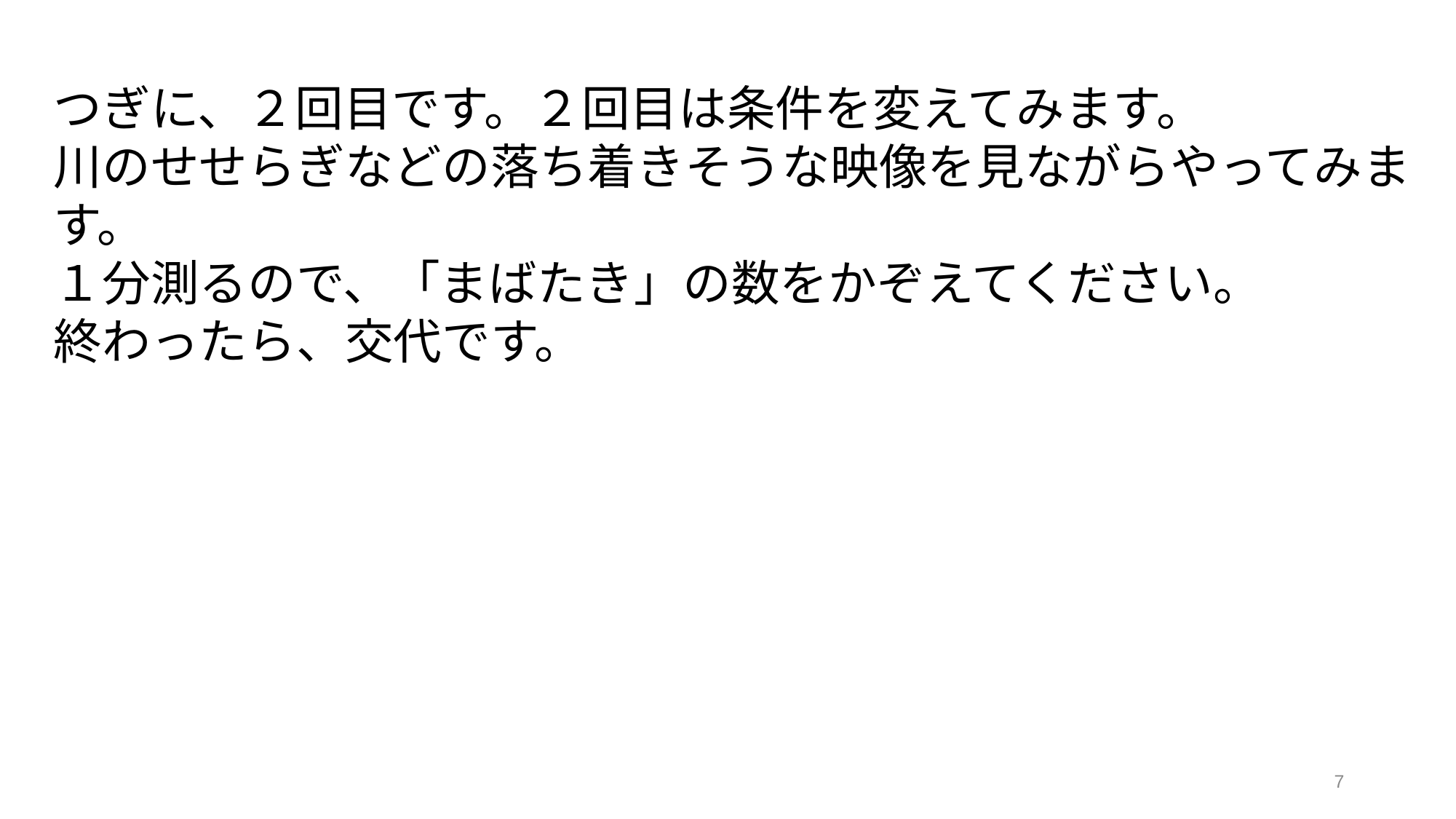

つぎに、２回目です。２回目は条件を変えてみます。
川のせせらぎなどの落ち着きそうな映像を見ながらやってみます。
１分測るので、「まばたき」の数をかぞえてください。
終わったら、交代です。
7